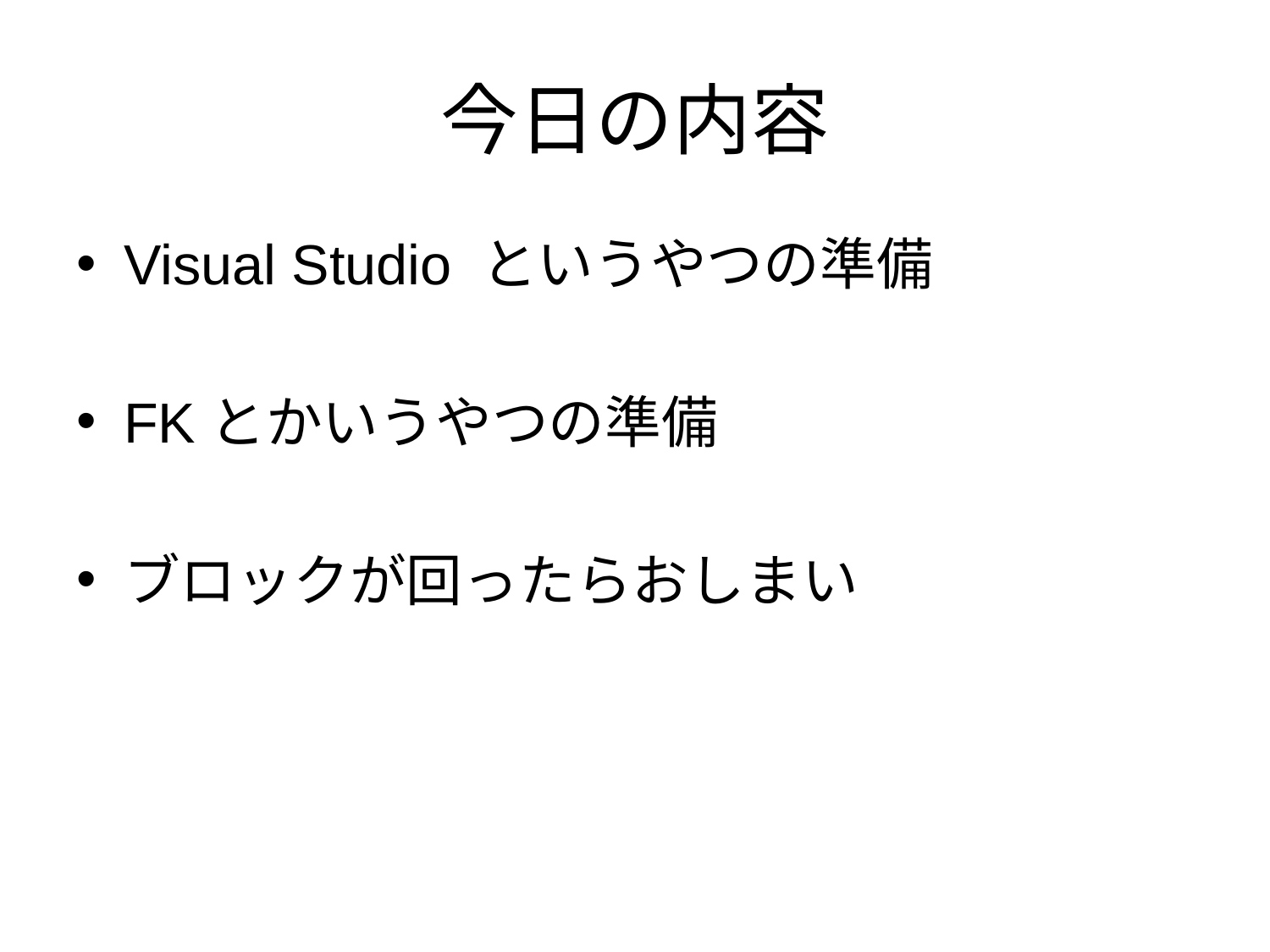

# 今日の内容
Visual Studio というやつの準備

FKとかいうやつの準備

ブロックが回ったらおしまい